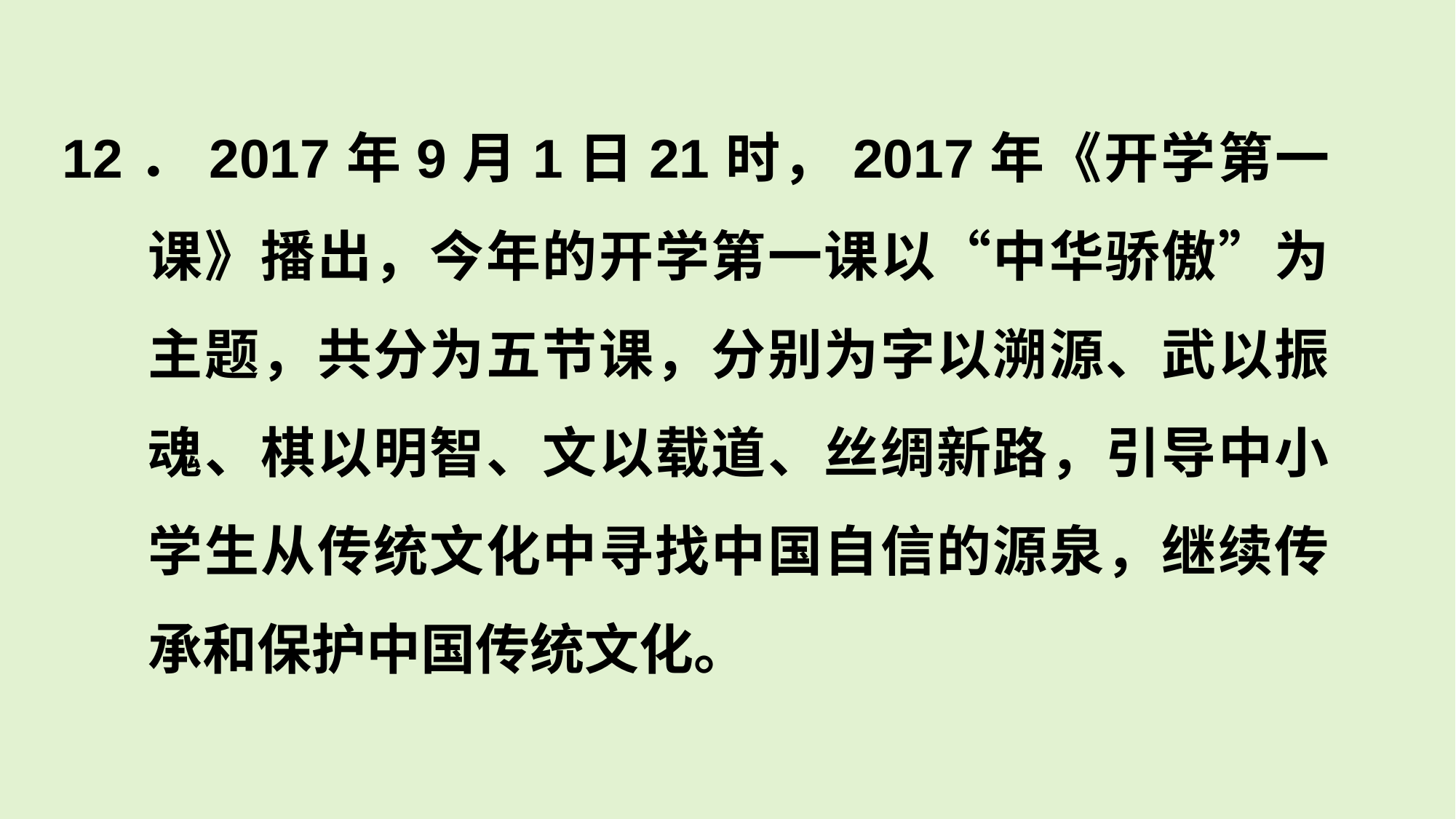

12．2017年9月1日21时，2017年《开学第一课》播出，今年的开学第一课以“中华骄傲”为主题，共分为五节课，分别为字以溯源、武以振魂、棋以明智、文以载道、丝绸新路，引导中小学生从传统文化中寻找中国自信的源泉，继续传承和保护中国传统文化。